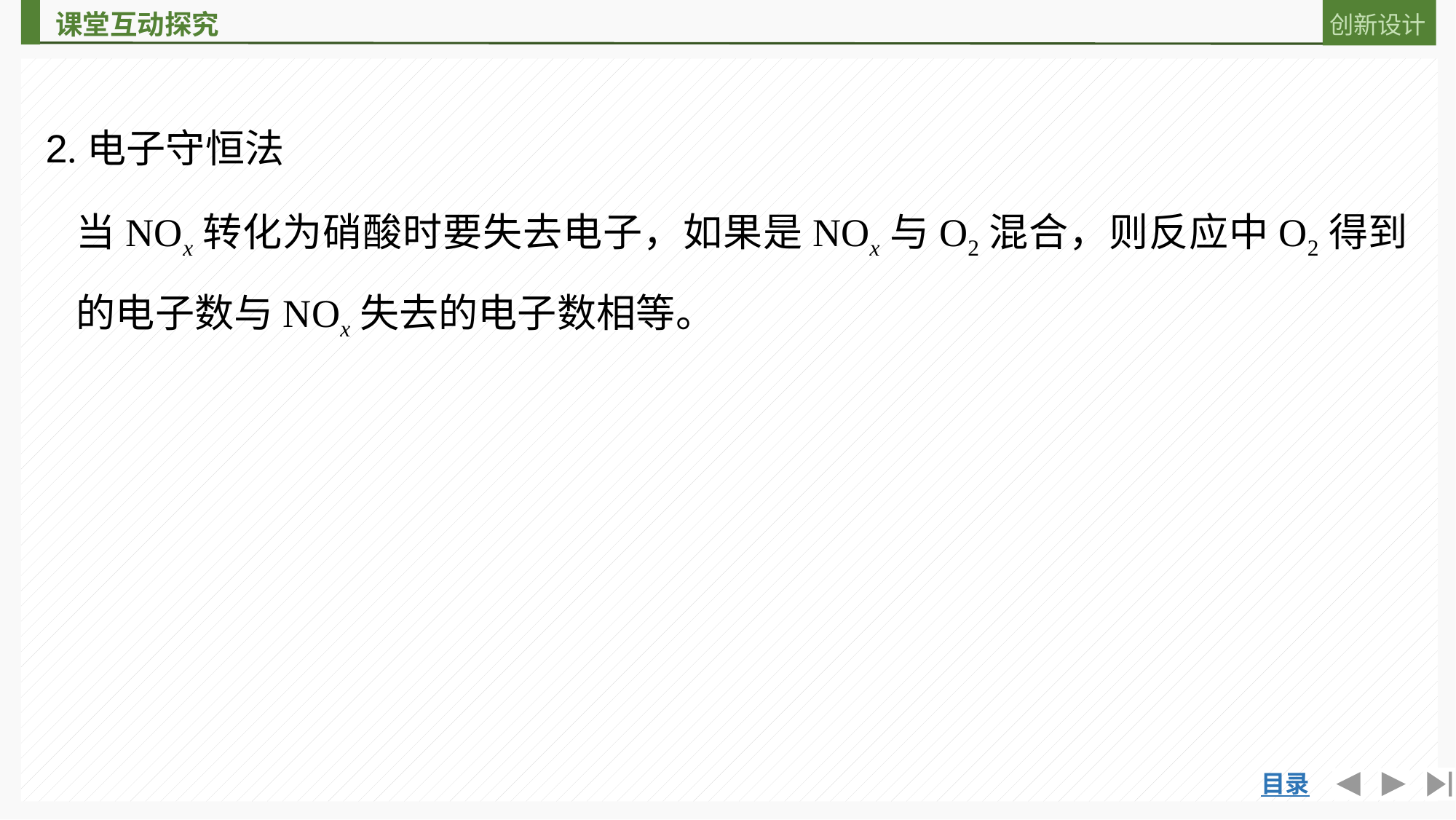

2.电子守恒法
当NOx转化为硝酸时要失去电子，如果是NOx与O2混合，则反应中O2得到的电子数与NOx失去的电子数相等。